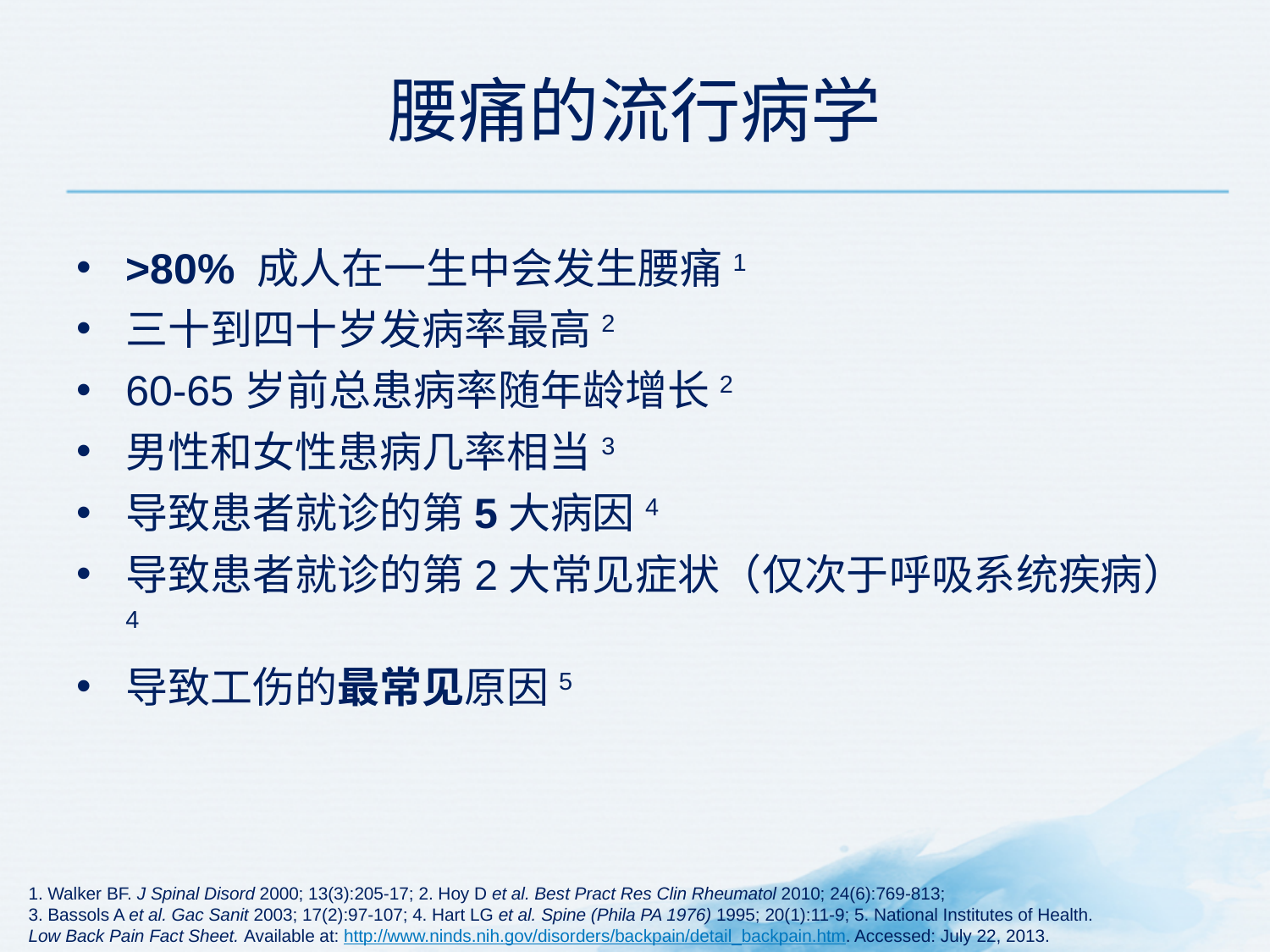

# 腰痛的流行病学
>80% 成人在一生中会发生腰痛1
三十到四十岁发病率最高2
60-65岁前总患病率随年龄增长2
男性和女性患病几率相当3
导致患者就诊的第5大病因4
导致患者就诊的第2大常见症状（仅次于呼吸系统疾病）4
导致工伤的最常见原因5

1. Walker BF. J Spinal Disord 2000; 13(3):205-17; 2. Hoy D et al. Best Pract Res Clin Rheumatol 2010; 24(6):769-813;
3. Bassols A et al. Gac Sanit 2003; 17(2):97-107; 4. Hart LG et al. Spine (Phila PA 1976) 1995; 20(1):11-9; 5. National Institutes of Health.
Low Back Pain Fact Sheet. Available at: http://www.ninds.nih.gov/disorders/backpain/detail_backpain.htm. Accessed: July 22, 2013.